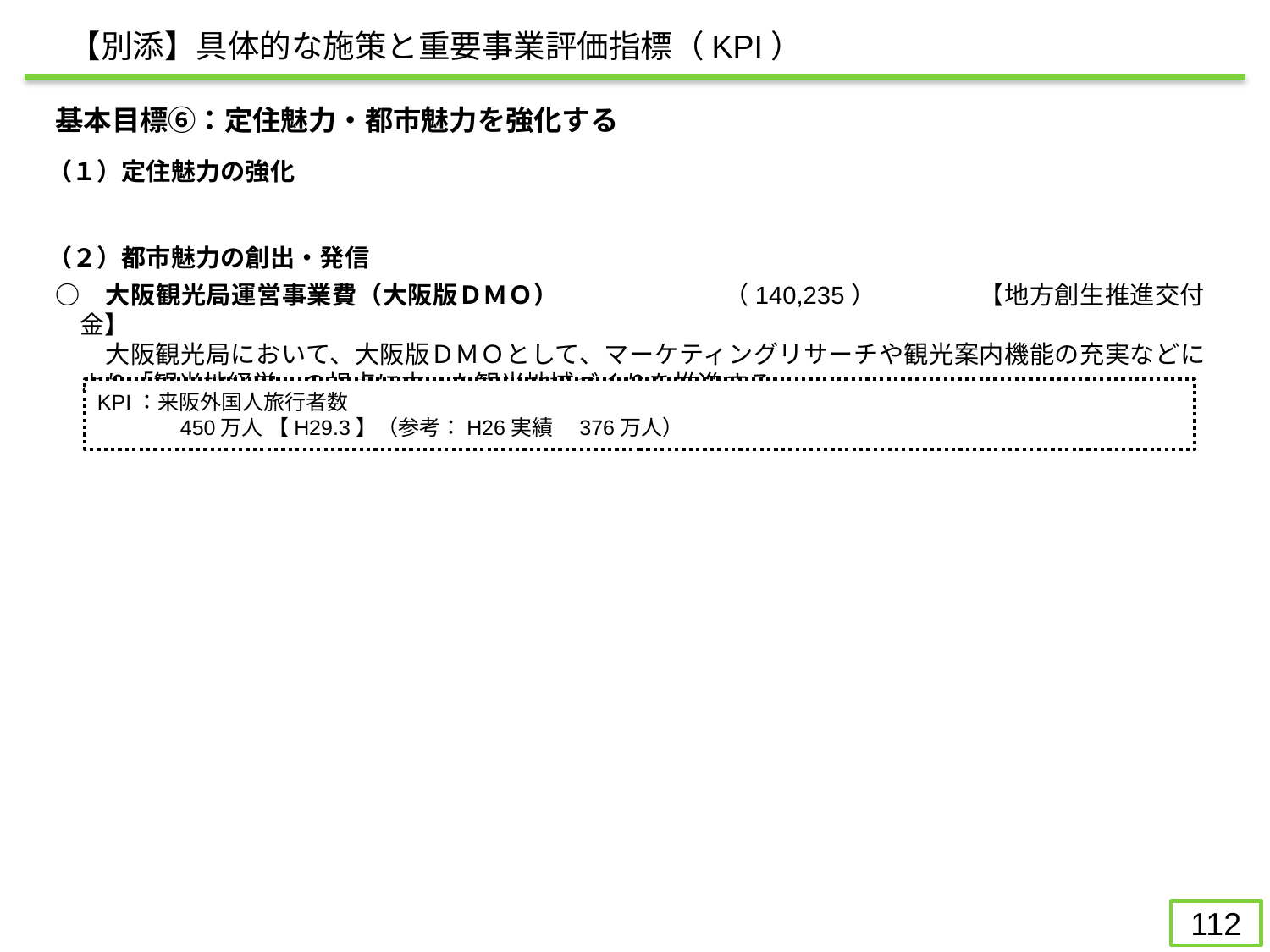

【別添】具体的な施策と重要事業評価指標（KPI）
　基本目標⑥：定住魅力・都市魅力を強化する
（１）定住魅力の強化
（２）都市魅力の創出・発信
○	　大阪観光局運営事業費（大阪版ＤＭＯ）		（140,235）	【地方創生推進交付金】
　　大阪観光局において、大阪版ＤＭＯとして、マーケティングリサーチや観光案内機能の充実などにより「観光地経営」の視点に立った観光地域づくりを推進する。
KPI：来阪外国人旅行者数
 　　　 450万人 【H29.3】（参考：H26実績　376万人）
112